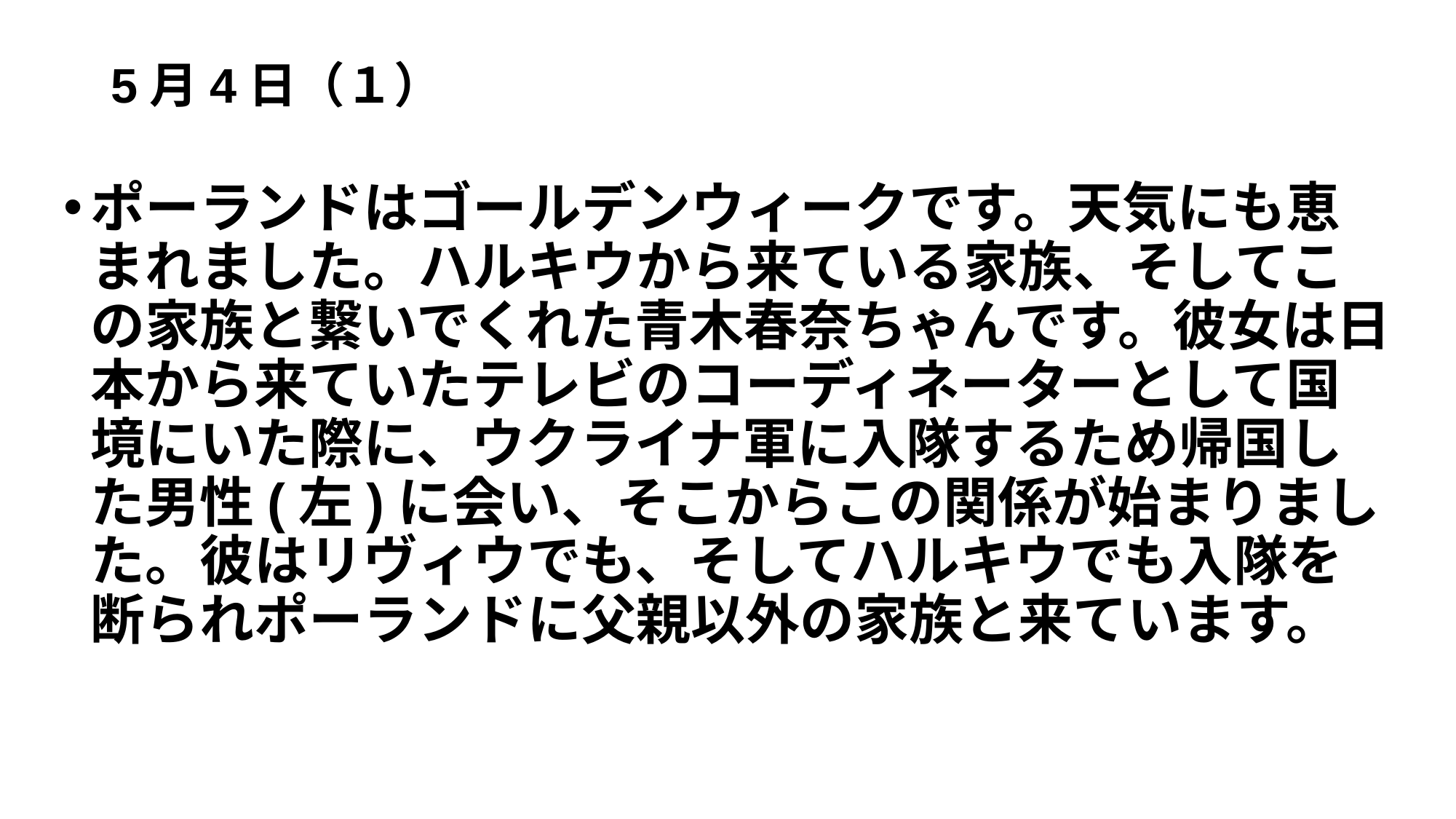

# 5月4日（１）
ポーランドはゴールデンウィークです。天気にも恵まれました。ハルキウから来ている家族、そしてこの家族と繋いでくれた青木春奈ちゃんです。彼女は日本から来ていたテレビのコーディネーターとして国境にいた際に、ウクライナ軍に入隊するため帰国した男性(左)に会い、そこからこの関係が始まりました。彼はリヴィウでも、そしてハルキウでも入隊を断られポーランドに父親以外の家族と来ています。